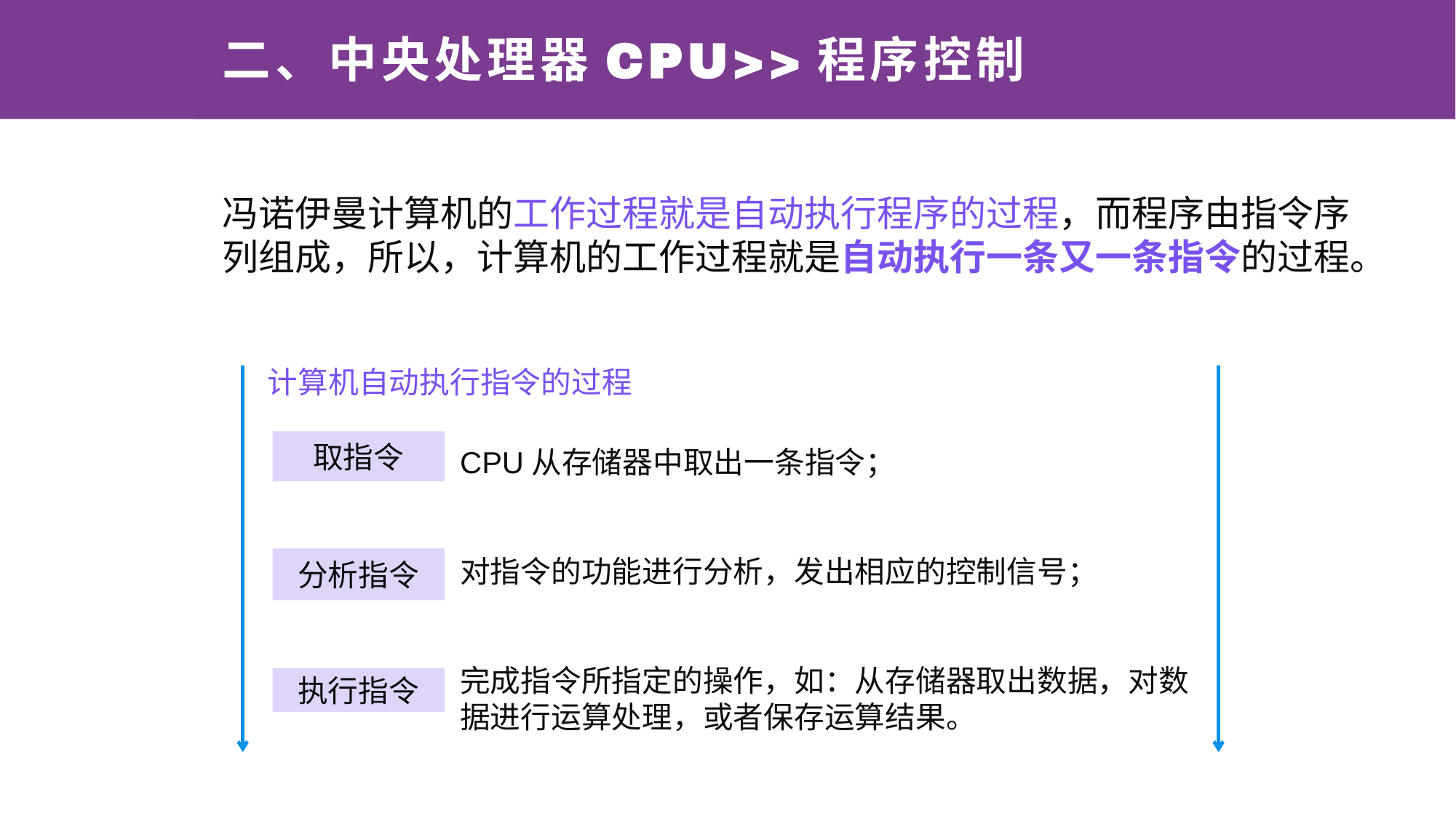

# 二、中央处理器CPU>>程序控制
冯诺伊曼计算机的工作过程就是自动执行程序的过程，而程序由指令序列组成，所以，计算机的工作过程就是自动执行一条又一条指令的过程。

计算机自动执行指令的过程
取指令
CPU从存储器中取出一条指令；

对指令的功能进行分析，发出相应的控制信号；

完成指令所指定的操作，如：从存储器取出数据，对数据进行运算处理，或者保存运算结果。
分析指令
执行指令